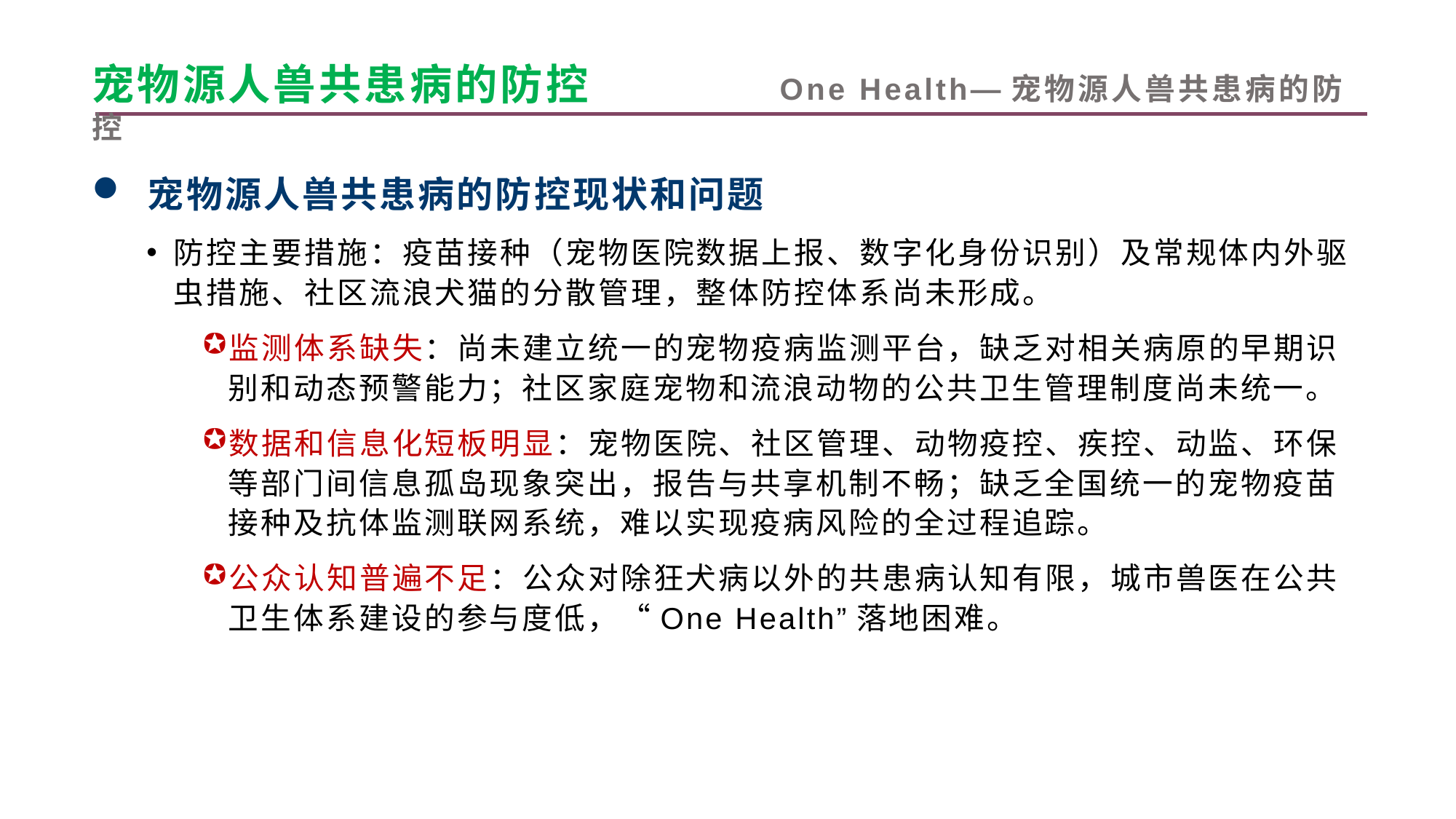

# 宠物源人兽共患病的防控              One Health—宠物源人兽共患病的防控

 宠物源人兽共患病的防控现状和问题
防控主要措施：疫苗接种（宠物医院数据上报、数字化身份识别）及常规体内外驱虫措施、社区流浪犬猫的分散管理，整体防控体系尚未形成。
监测体系缺失：尚未建立统一的宠物疫病监测平台，缺乏对相关病原的早期识别和动态预警能力；社区家庭宠物和流浪动物的公共卫生管理制度尚未统一。
数据和信息化短板明显：宠物医院、社区管理、动物疫控、疾控、动监、环保等部门间信息孤岛现象突出，报告与共享机制不畅；缺乏全国统一的宠物疫苗接种及抗体监测联网系统，难以实现疫病风险的全过程追踪。
公众认知普遍不足：公众对除狂犬病以外的共患病认知有限，城市兽医在公共卫生体系建设的参与度低，“One Health”落地困难。

25